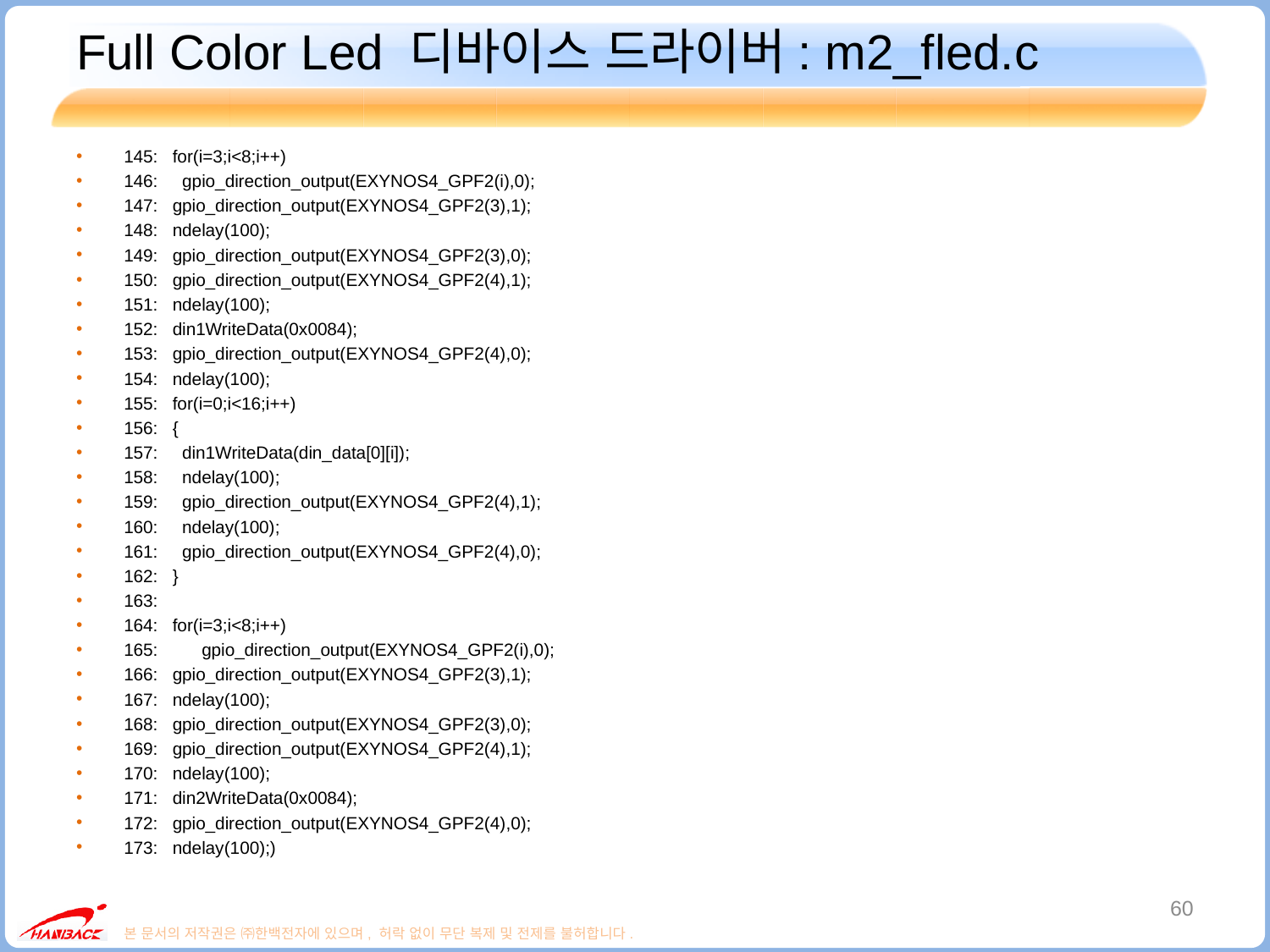

# Full Color Led 디바이스 드라이버: m2_fled.c
145:   for(i=3;i<8;i++)
146:     gpio_direction_output(EXYNOS4_GPF2(i),0);
147:   gpio_direction_output(EXYNOS4_GPF2(3),1);
148:   ndelay(100);
149:   gpio_direction_output(EXYNOS4_GPF2(3),0);
150:   gpio_direction_output(EXYNOS4_GPF2(4),1);
151:   ndelay(100);
152:   din1WriteData(0x0084);
153:   gpio_direction_output(EXYNOS4_GPF2(4),0);
154:   ndelay(100);
155:   for(i=0;i<16;i++)
156:   {
157:     din1WriteData(din_data[0][i]);
158:     ndelay(100);
159:     gpio_direction_output(EXYNOS4_GPF2(4),1);
160:     ndelay(100);
161:     gpio_direction_output(EXYNOS4_GPF2(4),0);
162:   }
163:
164:   for(i=3;i<8;i++)
165:         gpio_direction_output(EXYNOS4_GPF2(i),0);
166:   gpio_direction_output(EXYNOS4_GPF2(3),1);
167:   ndelay(100);
168:   gpio_direction_output(EXYNOS4_GPF2(3),0);
169:   gpio_direction_output(EXYNOS4_GPF2(4),1);
170:   ndelay(100);
171:   din2WriteData(0x0084);
172:   gpio_direction_output(EXYNOS4_GPF2(4),0);
173:   ndelay(100);)
60